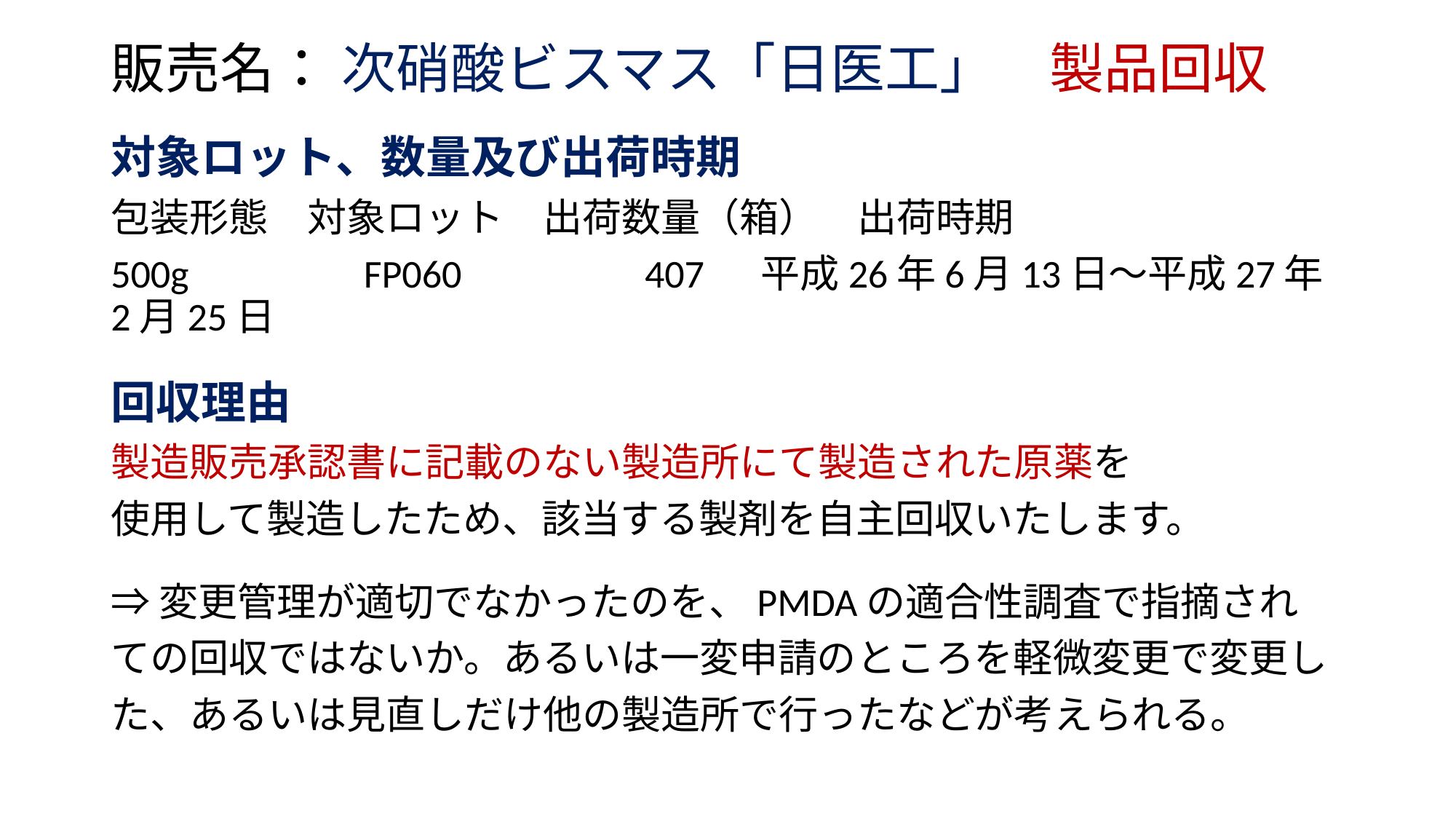

# 販売名： 次硝酸ビスマス「日医工」　製品回収
対象ロット、数量及び出荷時期
包装形態　対象ロット　出荷数量（箱）　出荷時期
500g　　　　FP060　　　 　407　 平成26年6月13日～平成27年2月25日

回収理由
製造販売承認書に記載のない製造所にて製造された原薬を
使用して製造したため、該当する製剤を自主回収いたします。

⇒変更管理が適切でなかったのを、PMDAの適合性調査で指摘され
ての回収ではないか。あるいは一変申請のところを軽微変更で変更し
た、あるいは見直しだけ他の製造所で行ったなどが考えられる。